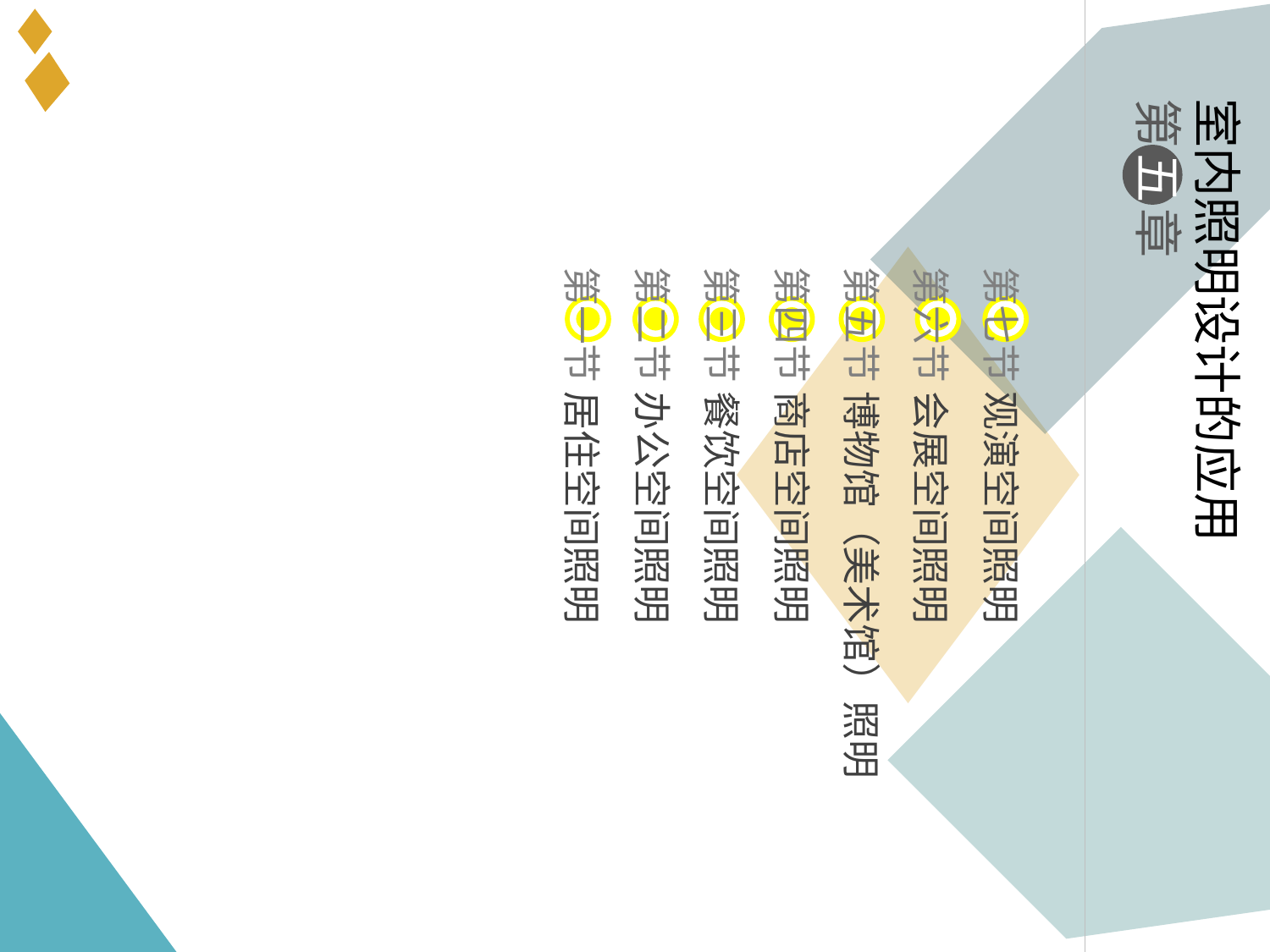

室内照明设计的应用
第 五 章

第七节 观演空间照明
第六节 会展空间照明
第五节 博物馆（美术馆）照明
第四节 商店空间照明
第三节 餐饮空间照明
第二节 办公空间照明
第一节 居住空间照明